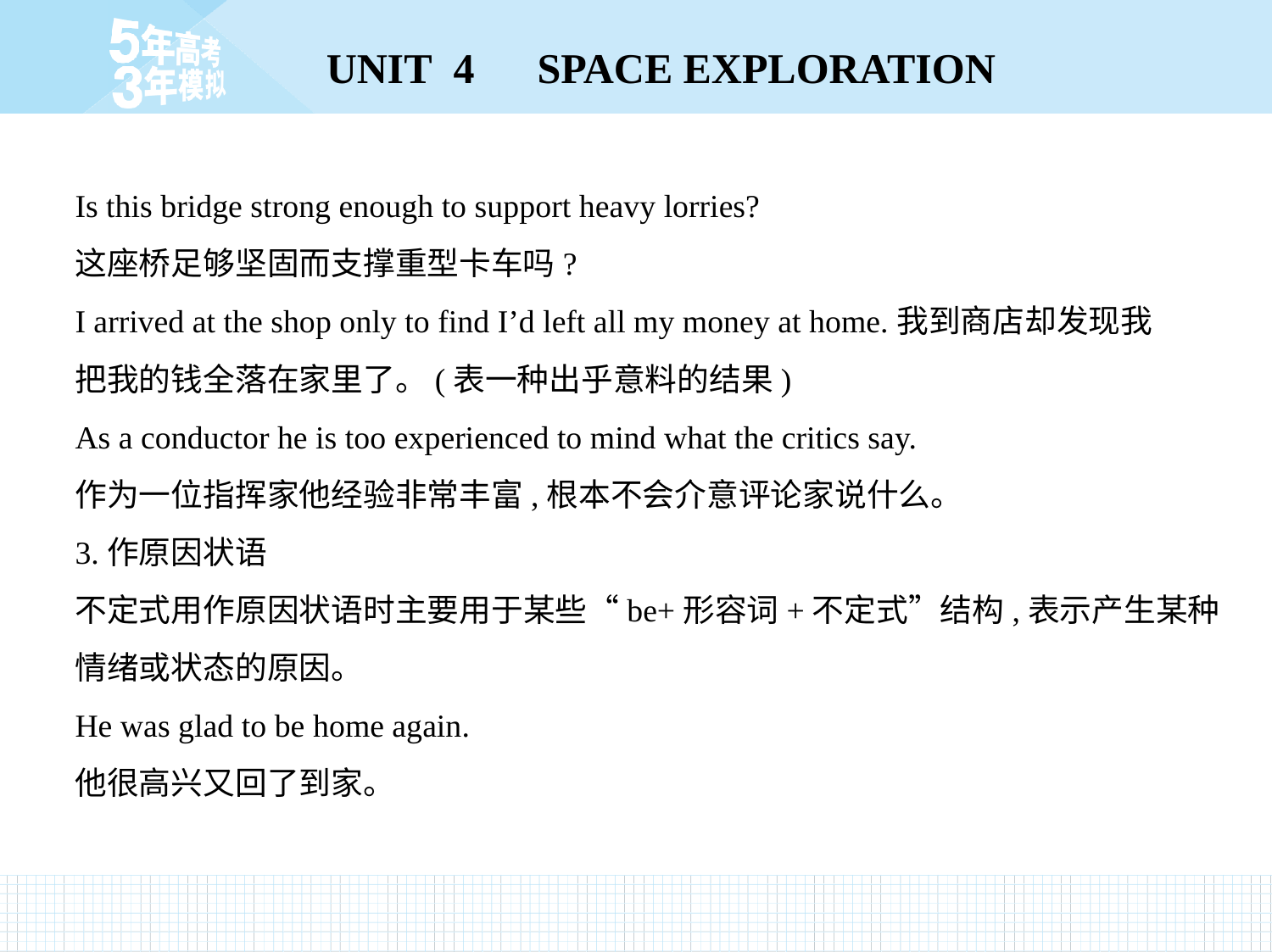

Is this bridge strong enough to support heavy lorries?
这座桥足够坚固而支撑重型卡车吗?
I arrived at the shop only to find I’d left all my money at home.我到商店却发现我
把我的钱全落在家里了。(表一种出乎意料的结果)
As a conductor he is too experienced to mind what the critics say.
作为一位指挥家他经验非常丰富,根本不会介意评论家说什么。
3.作原因状语
不定式用作原因状语时主要用于某些“be+形容词+不定式”结构,表示产生某种
情绪或状态的原因。
He was glad to be home again.
他很高兴又回了到家。